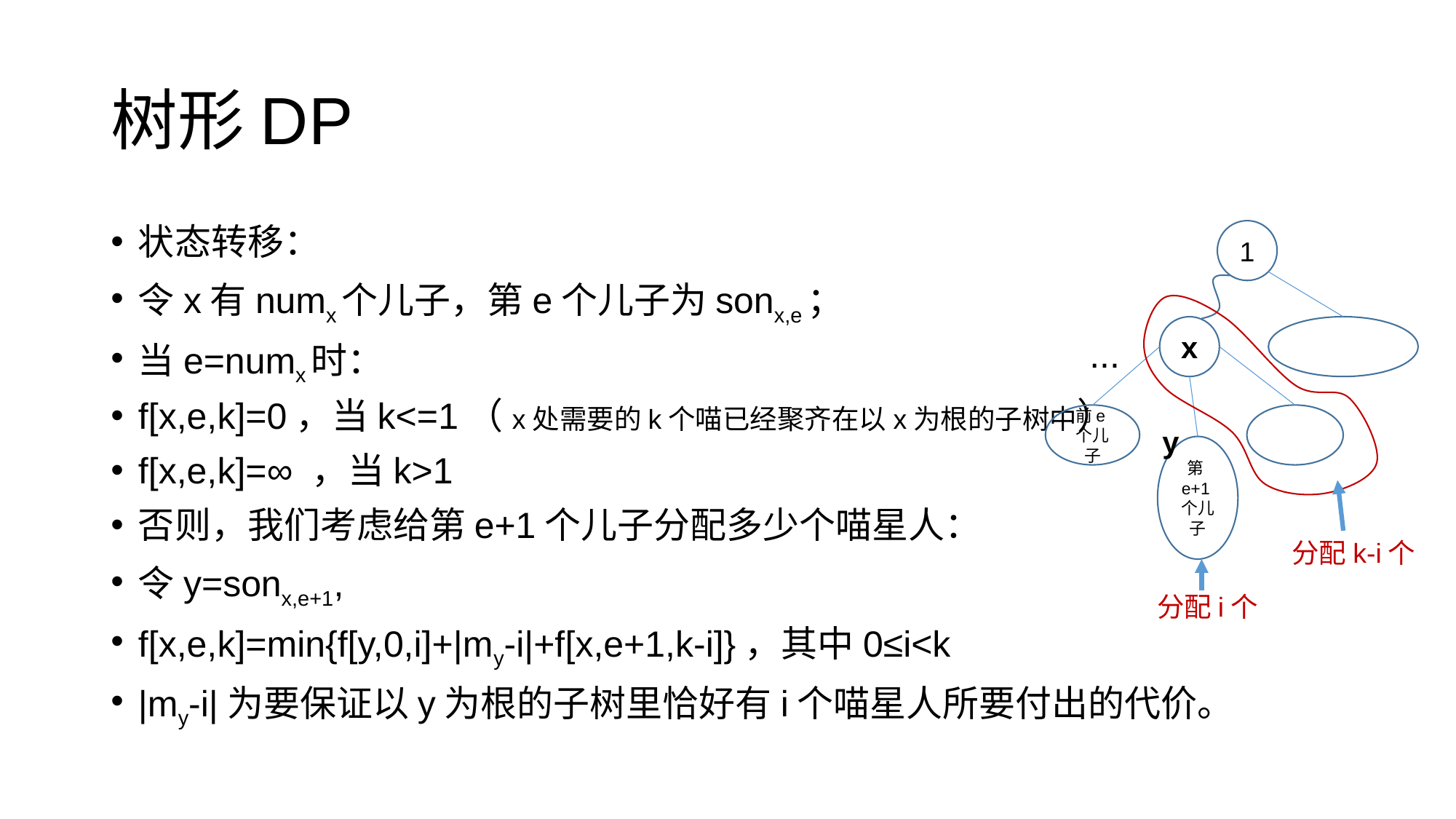

# 树形DP
状态转移：
令x有numx个儿子，第e个儿子为sonx,e；
当e=numx时：
f[x,e,k]=0，当k<=1（x处需要的k个喵已经聚齐在以x为根的子树中）
f[x,e,k]=∞ ，当k>1
否则，我们考虑给第e+1个儿子分配多少个喵星人：
令y=sonx,e+1,
f[x,e,k]=min{f[y,0,i]+|my-i|+f[x,e+1,k-i]}，其中0≤i<k
|my-i|为要保证以y为根的子树里恰好有i个喵星人所要付出的代价。
1

x

...
前e个儿子

y
第e+1个儿子
分配k-i个
分配i个